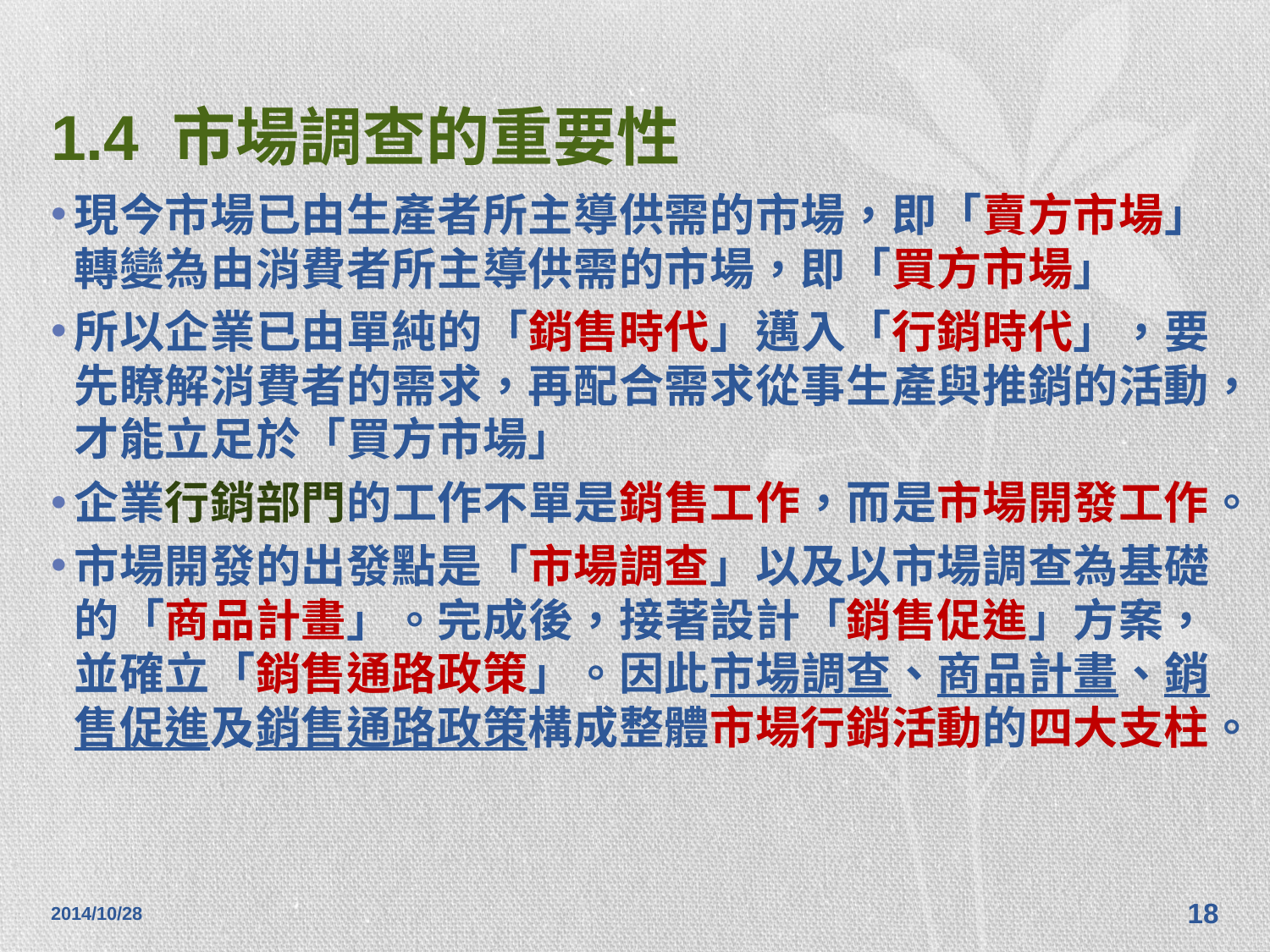

# 1.4 市場調查的重要性
現今市場已由生產者所主導供需的市場，即「賣方市場」轉變為由消費者所主導供需的市場，即「買方市場」
所以企業已由單純的「銷售時代」邁入「行銷時代」，要先瞭解消費者的需求，再配合需求從事生產與推銷的活動，才能立足於「買方市場」
企業行銷部門的工作不單是銷售工作，而是市場開發工作。
市場開發的出發點是「市場調查」以及以市場調查為基礎的「商品計畫」。完成後，接著設計「銷售促進」方案，並確立「銷售通路政策」。因此市場調查、商品計畫、銷售促進及銷售通路政策構成整體市場行銷活動的四大支柱。
2014/10/28
18